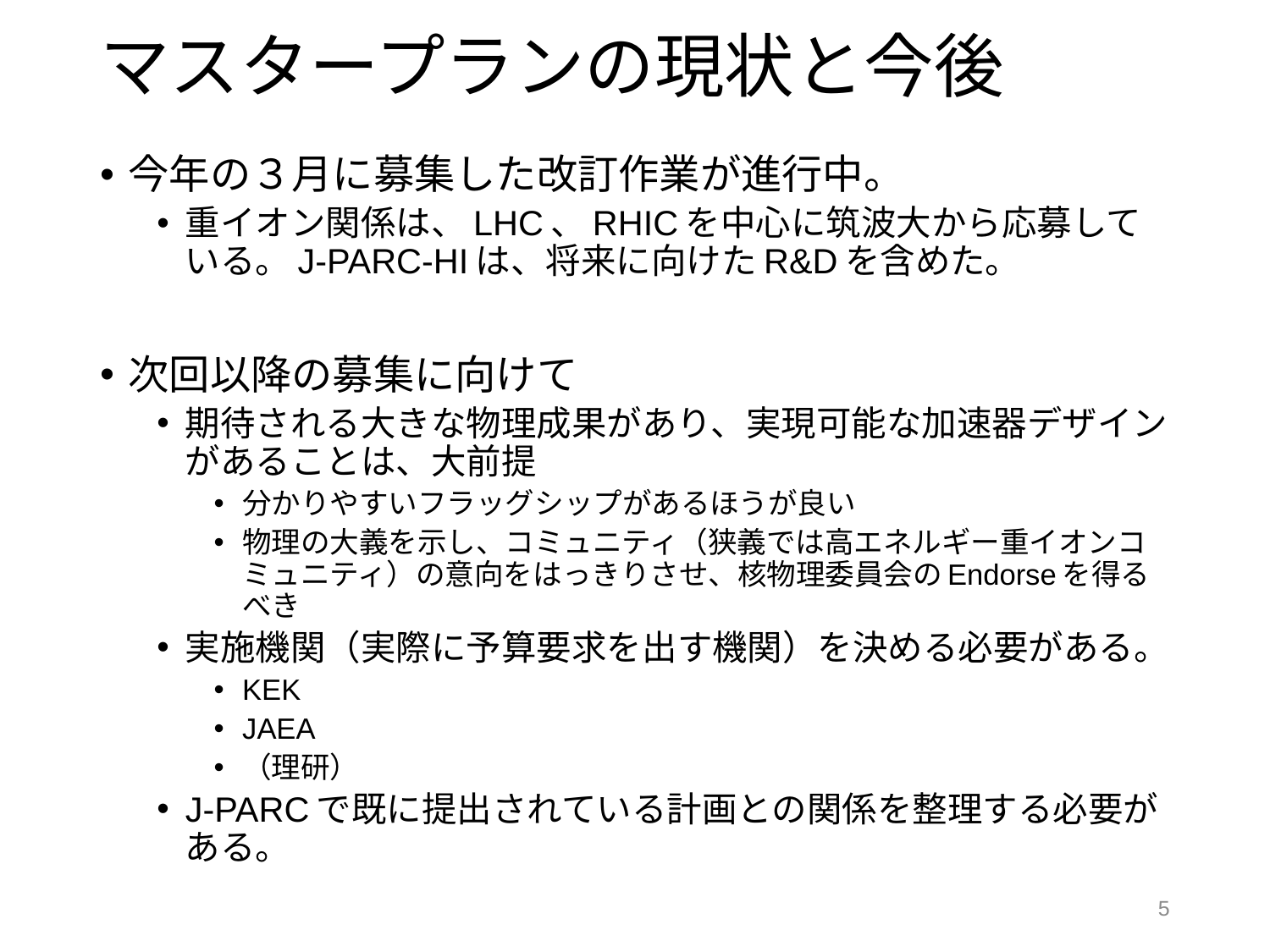

# マスタープランの現状と今後
今年の３月に募集した改訂作業が進行中。
重イオン関係は、LHC、RHICを中心に筑波大から応募している。J-PARC-HIは、将来に向けたR&Dを含めた。

次回以降の募集に向けて
期待される大きな物理成果があり、実現可能な加速器デザインがあることは、大前提
分かりやすいフラッグシップがあるほうが良い
物理の大義を示し、コミュニティ（狭義では高エネルギー重イオンコミュニティ）の意向をはっきりさせ、核物理委員会のEndorseを得るべき
実施機関（実際に予算要求を出す機関）を決める必要がある。
KEK
JAEA
（理研）
J-PARCで既に提出されている計画との関係を整理する必要がある。
5